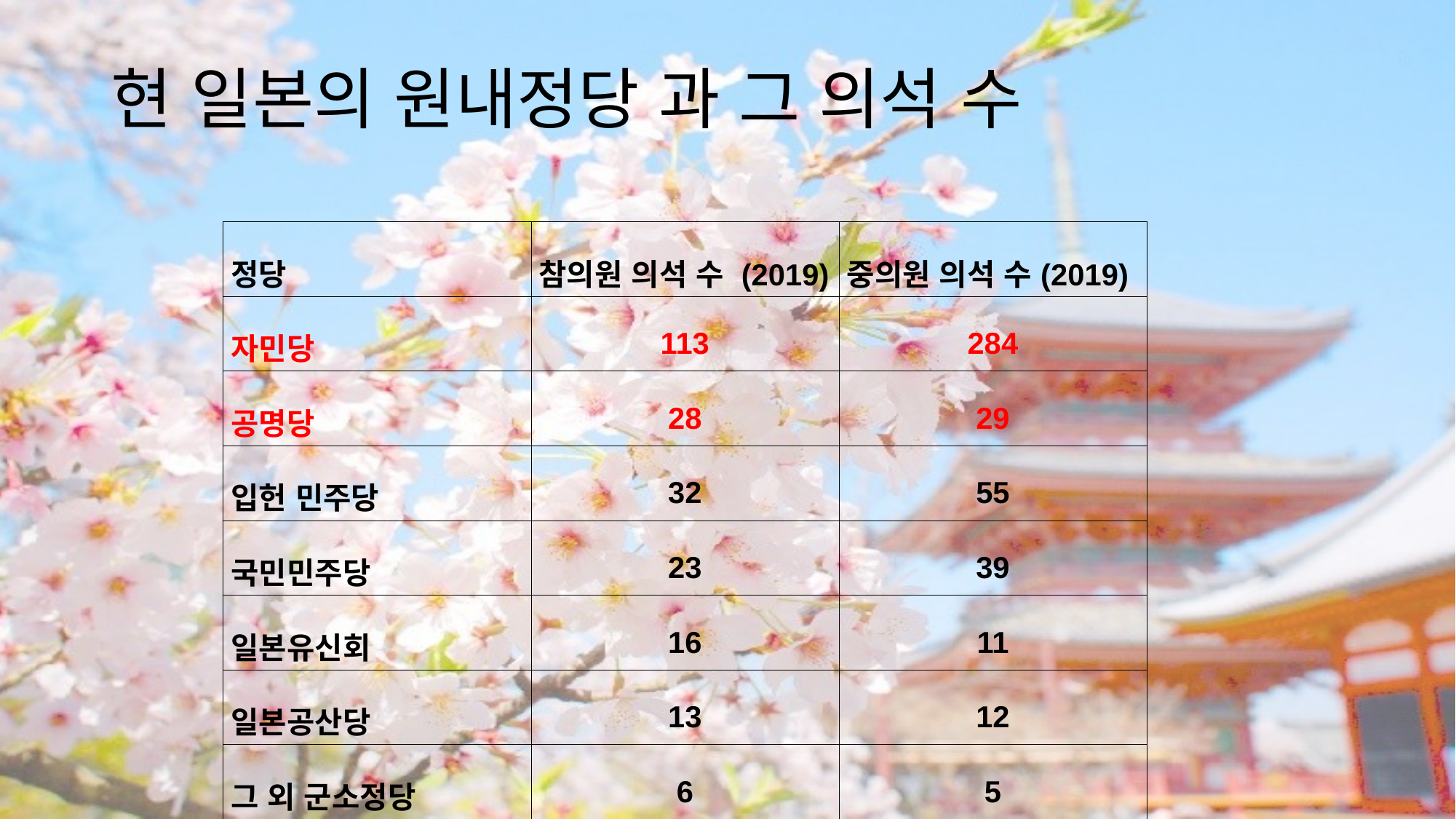

# 현 일본의 원내정당 과 그 의석 수
| 정당 | 참의원 의석 수 (2019) | 중의원 의석 수(2019) |
| --- | --- | --- |
| 자민당 | 113 | 284 |
| 공명당 | 28 | 29 |
| 입헌 민주당 | 32 | 55 |
| 국민민주당 | 23 | 39 |
| 일본유신회 | 16 | 11 |
| 일본공산당 | 13 | 12 |
| 그 외 군소정당 | 6 | 5 |